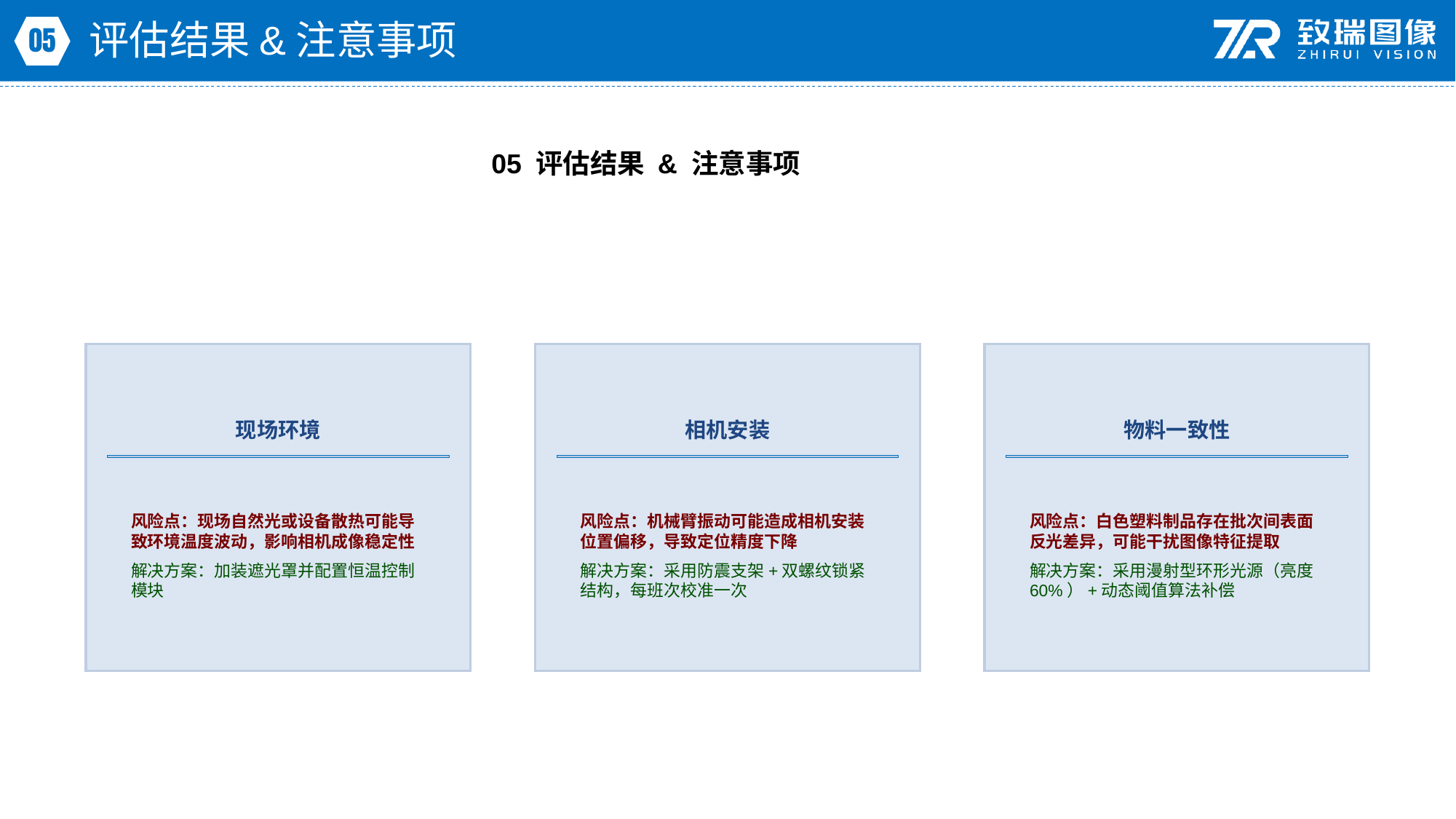

评估结果&注意事项
05

05 评估结果 & 注意事项

现场环境

相机安装

物料一致性

风险点：现场自然光或设备散热可能导致环境温度波动，影响相机成像稳定性
解决方案：加装遮光罩并配置恒温控制模块

风险点：机械臂振动可能造成相机安装位置偏移，导致定位精度下降
解决方案：采用防震支架+双螺纹锁紧结构，每班次校准一次

风险点：白色塑料制品存在批次间表面反光差异，可能干扰图像特征提取
解决方案：采用漫射型环形光源（亮度60%）+动态阈值算法补偿